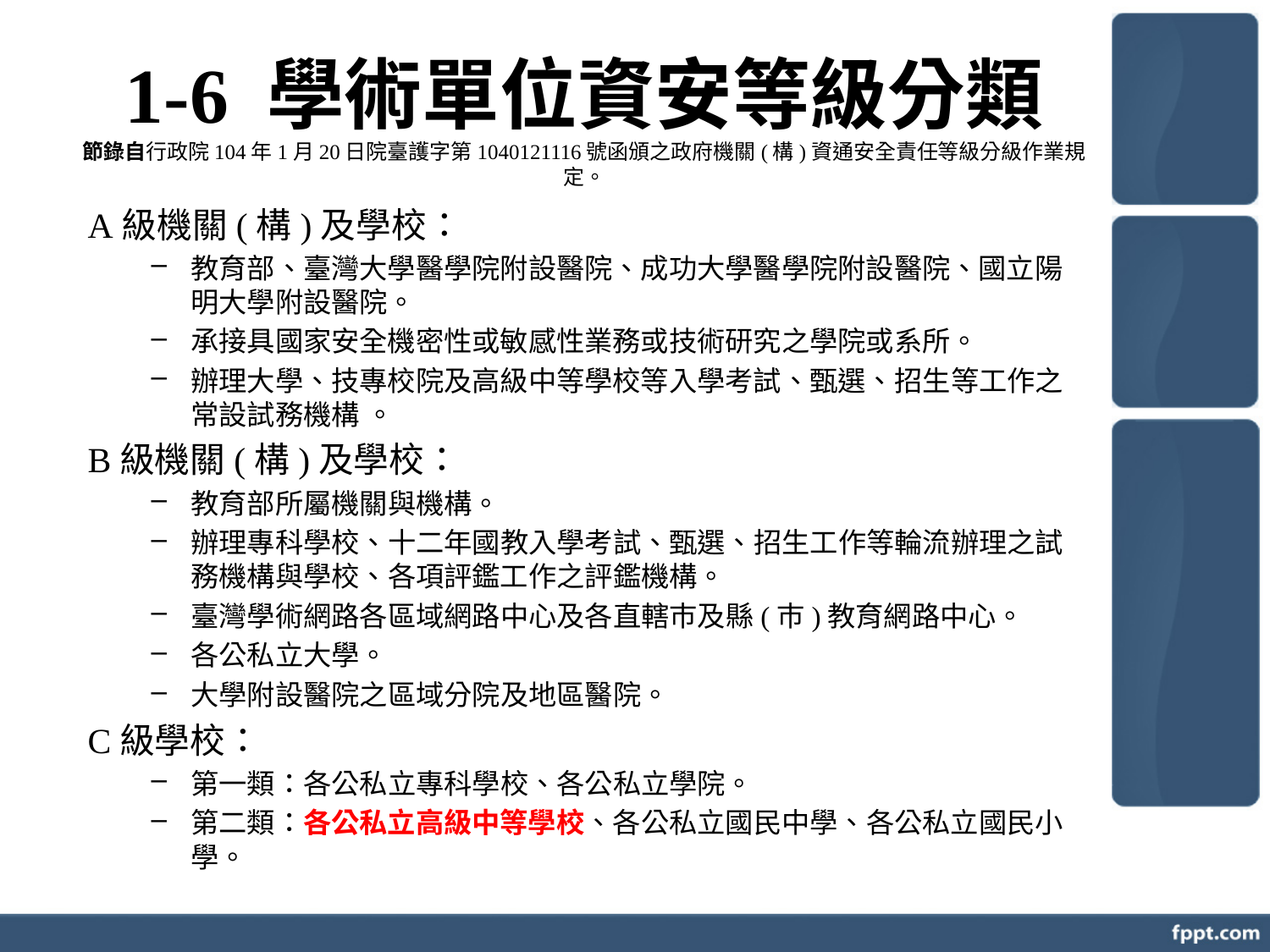

# 1-6 學術單位資安等級分類 節錄自行政院104年1月20日院臺護字第1040121116號函頒之政府機關(構)資通安全責任等級分級作業規定。
A級機關(構)及學校：
教育部、臺灣大學醫學院附設醫院、成功大學醫學院附設醫院、國立陽明大學附設醫院。
承接具國家安全機密性或敏感性業務或技術研究之學院或系所。
辦理大學、技專校院及高級中等學校等入學考試、甄選、招生等工作之常設試務機構 。
B級機關(構)及學校：
教育部所屬機關與機構。
辦理專科學校、十二年國教入學考試、甄選、招生工作等輪流辦理之試務機構與學校、各項評鑑工作之評鑑機構。
臺灣學術網路各區域網路中心及各直轄巿及縣(巿)教育網路中心。
各公私立大學。
大學附設醫院之區域分院及地區醫院。
C級學校：
第一類：各公私立專科學校、各公私立學院。
第二類：各公私立高級中等學校、各公私立國民中學、各公私立國民小學。